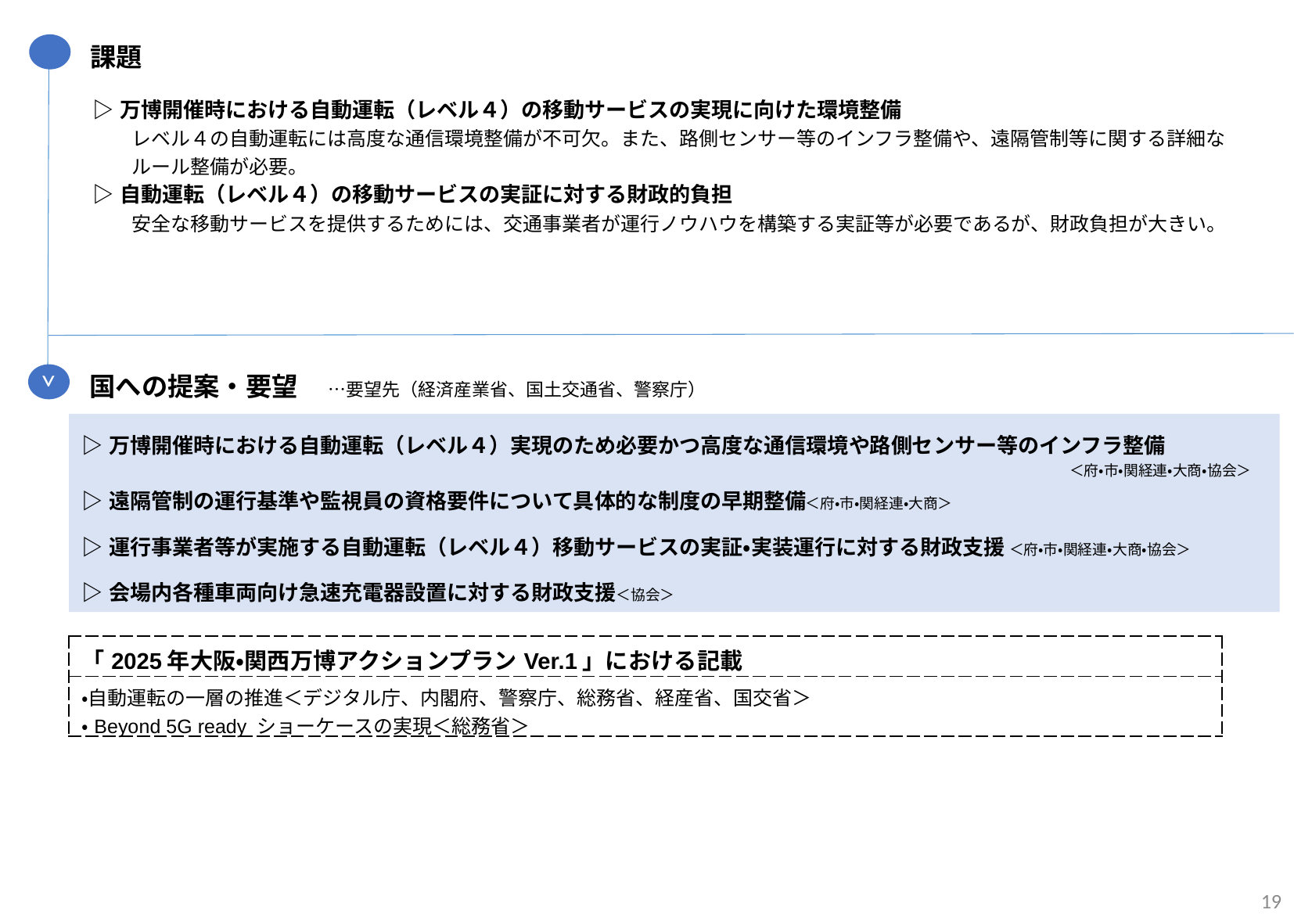

課題
| ▷万博開催時における自動運転（レベル４）の移動サービスの実現に向けた環境整備 　　レベル４の自動運転には高度な通信環境整備が不可欠。また、路側センサー等のインフラ整備や、遠隔管制等に関する詳細な 　　ルール整備が必要。 |
| --- |
| ▷自動運転（レベル４）の移動サービスの実証に対する財政的負担 　　安全な移動サービスを提供するためには、交通事業者が運行ノウハウを構築する実証等が必要であるが、財政負担が大きい。 |
>

国への提案・要望　 …要望先（経済産業省、国土交通省、警察庁）

| ▷万博開催時における自動運転（レベル４）実現のため必要かつ高度な通信環境や路側センサー等のインフラ整備 ＜府・市・関経連・大商・協会＞ |
| --- |
| ▷遠隔管制の運行基準や監視員の資格要件について具体的な制度の早期整備＜府・市・関経連・大商＞ |
| ▷運行事業者等が実施する自動運転（レベル４）移動サービスの実証・実装運行に対する財政支援 ＜府・市・関経連・大商・協会＞ ▷会場内各種車両向け急速充電器設置に対する財政支援＜協会＞ |
| 「2025年大阪・関西万博アクションプランVer.1」における記載 |
| --- |
| ・自動運転の一層の推進＜デジタル庁、内閣府、警察庁、総務省、経産省、国交省＞ ・Beyond 5G ready ショーケースの実現＜総務省＞ |
19